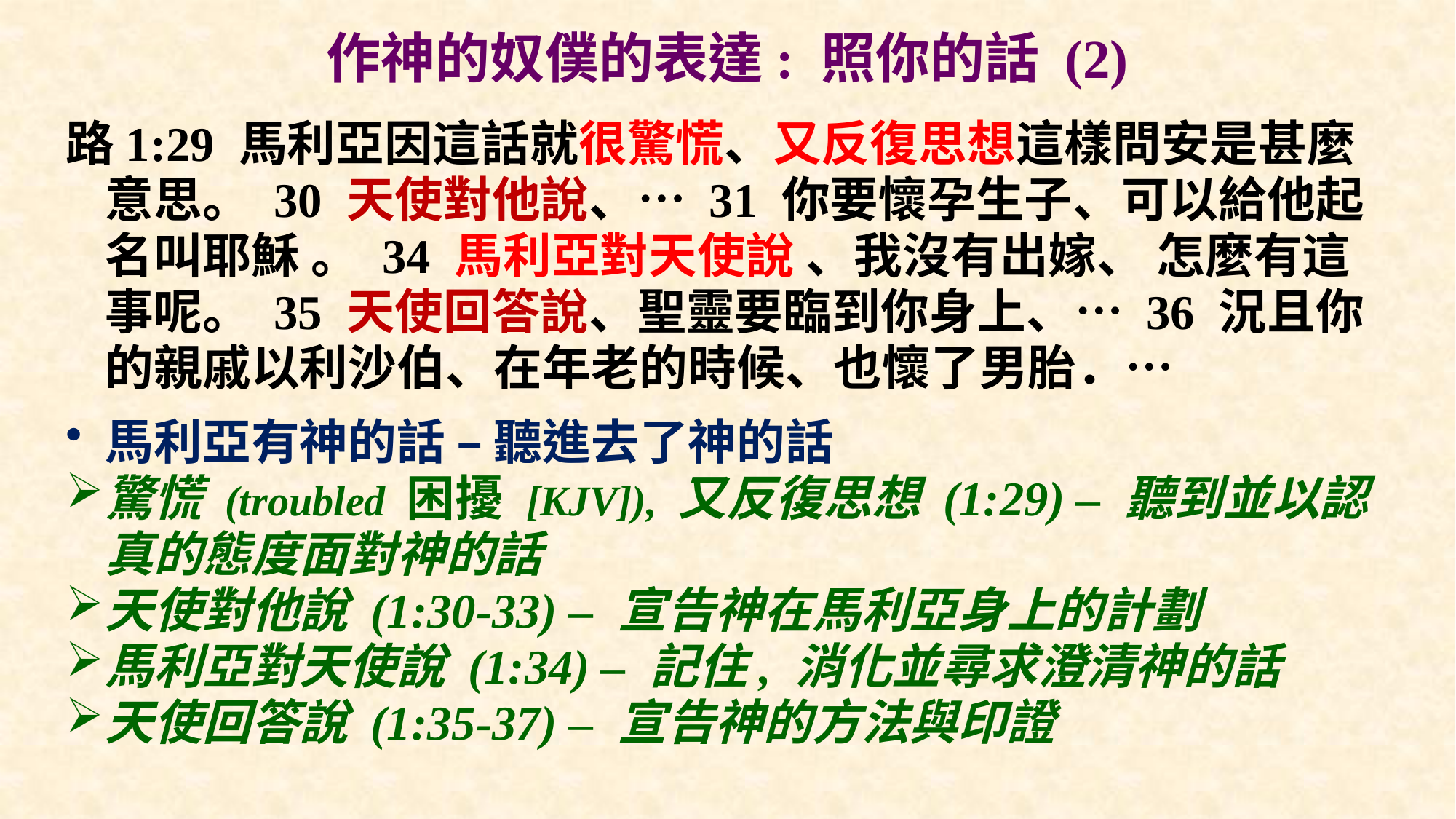

# 作神的奴僕的表達: 照你的話 (2)
路1:29 馬利亞因這話就很驚慌、又反復思想這樣問安是甚麼意思。 30 天使對他說、… 31 你要懷孕生子、可以給他起名叫耶穌 。 34 馬利亞對天使說 、我沒有出嫁、 怎麼有這事呢。 35 天使回答說、聖靈要臨到你身上、… 36 況且你的親戚以利沙伯、在年老的時候、也懷了男胎．…
馬利亞有神的話 – 聽進去了神的話
驚慌 (troubled 困擾 [KJV]), 又反復思想 (1:29) – 聽到並以認真的態度面對神的話
天使對他說 (1:30-33) – 宣告神在馬利亞身上的計劃
馬利亞對天使說 (1:34) – 記住, 消化並尋求澄清神的話
天使回答說 (1:35-37) – 宣告神的方法與印證